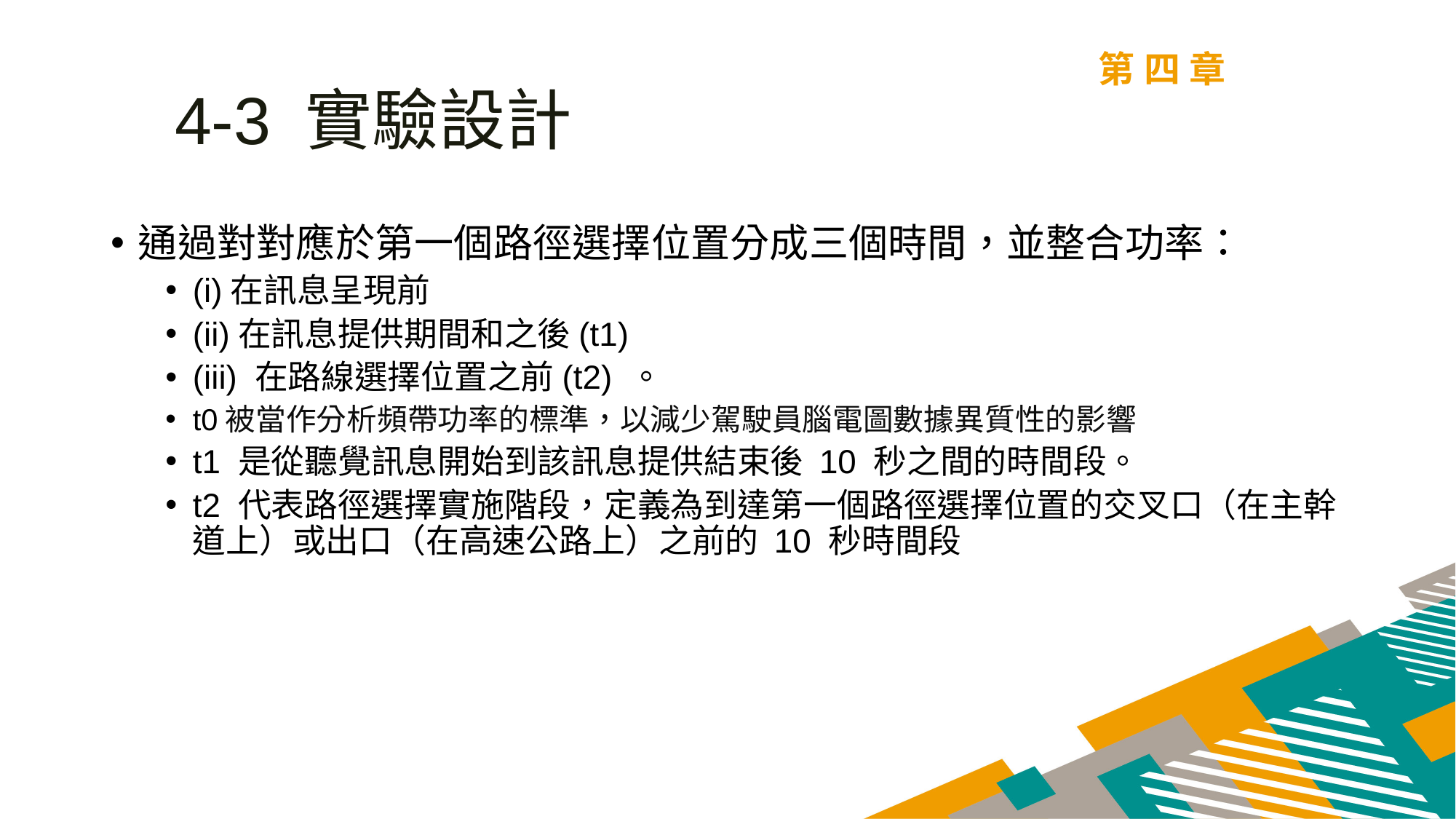

第四章
4-3 實驗設計
通過對對應於第一個路徑選擇位置分成三個時間，並整合功率：
(i)在訊息呈現前
(ii)在訊息提供期間和之後(t1)
(iii) 在路線選擇位置之前(t2) 。
t0被當作分析頻帶功率的標準，以減少駕駛員腦電圖數據異質性的影響
t1 是從聽覺訊息開始到該訊息提供結束後 10 秒之間的時間段。
t2 代表路徑選擇實施階段，定義為到達第一個路徑選擇位置的交叉口（在主幹道上）或出口（在高速公路上）之前的 10 秒時間段